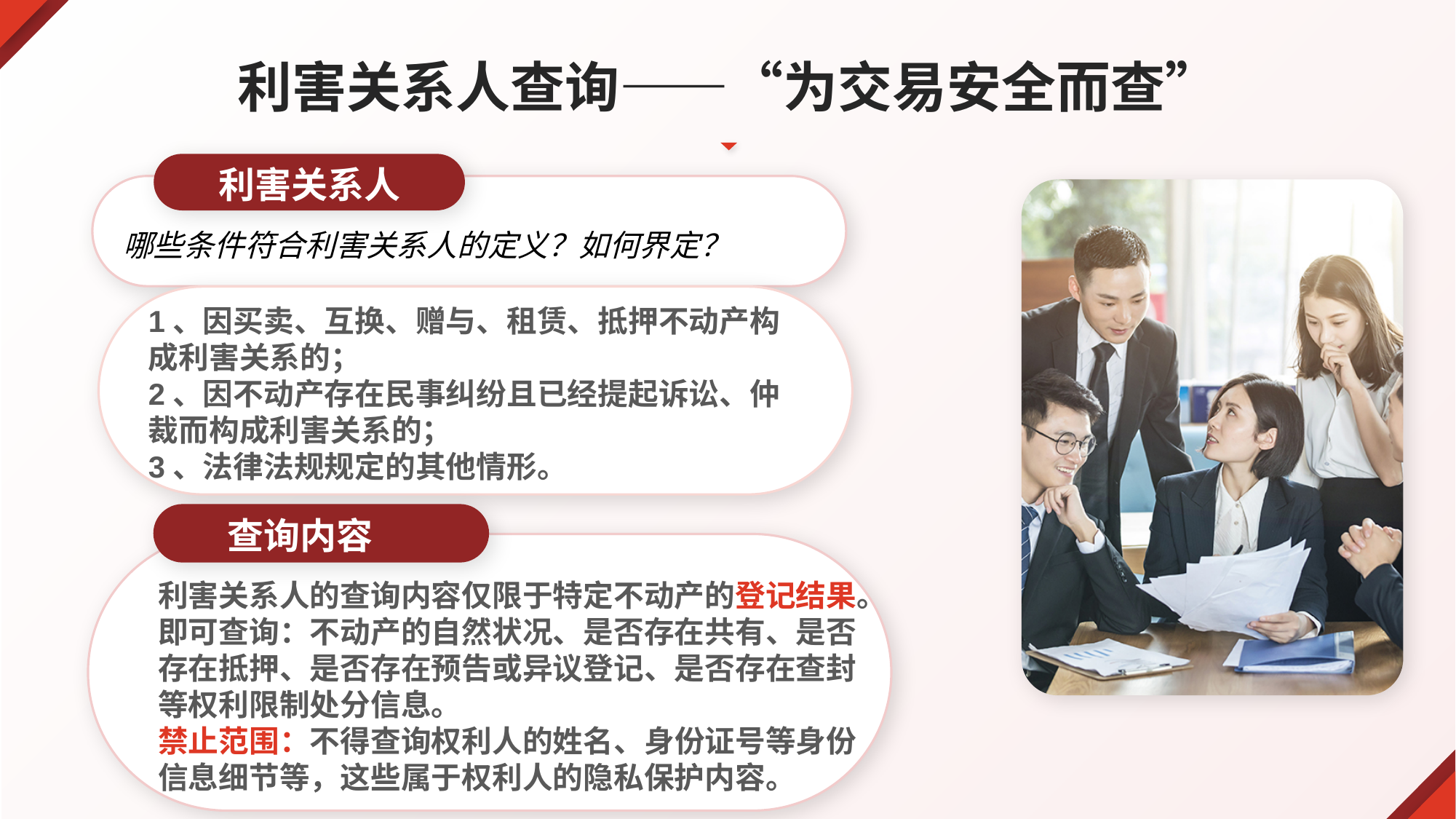

利害关系人查询——“为交易安全而查”

   利害关系人

哪些条件符合利害关系人的定义？如何界定？

1、因买卖、互换、赠与、租赁、抵押不动产构成利害关系的；
2、因不动产存在民事纠纷且已经提起诉讼、仲裁而构成利害关系的；
3、法律法规规定的其他情形。

    查询内容

利害关系人的查询内容仅限于特定不动产的登记结果。即可查询：不动产的自然状况、是否存在共有、是否存在抵押、是否存在预告或异议登记、是否存在查封等权利限制处分信息。
禁止范围：不得查询权利人的姓名、身份证号等身份信息细节等，这些属于权利人的隐私保护内容。